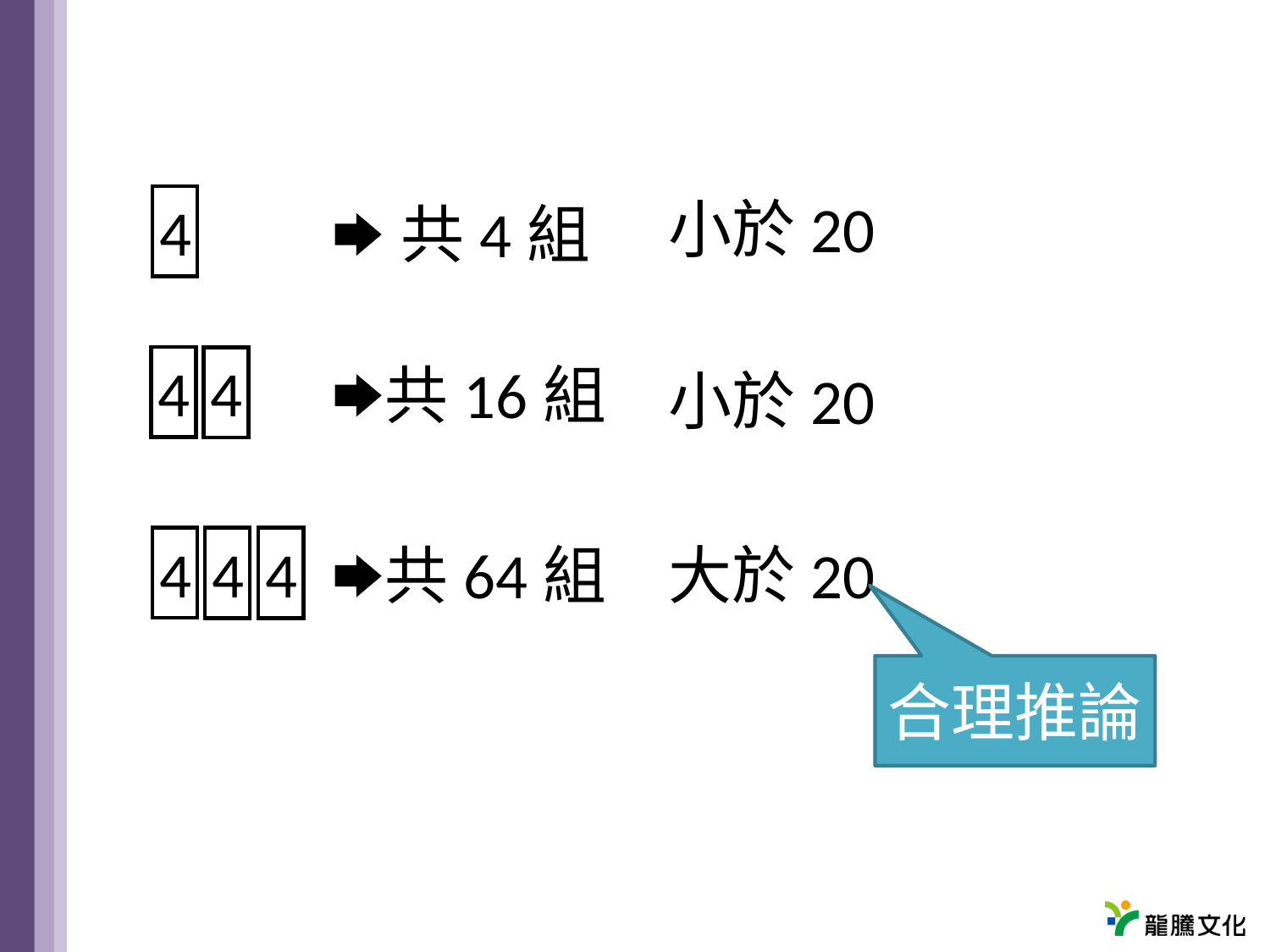

小於20

4

共4組

4

4
共16組
小於20

4

4
4
共64組
大於20

合理推論